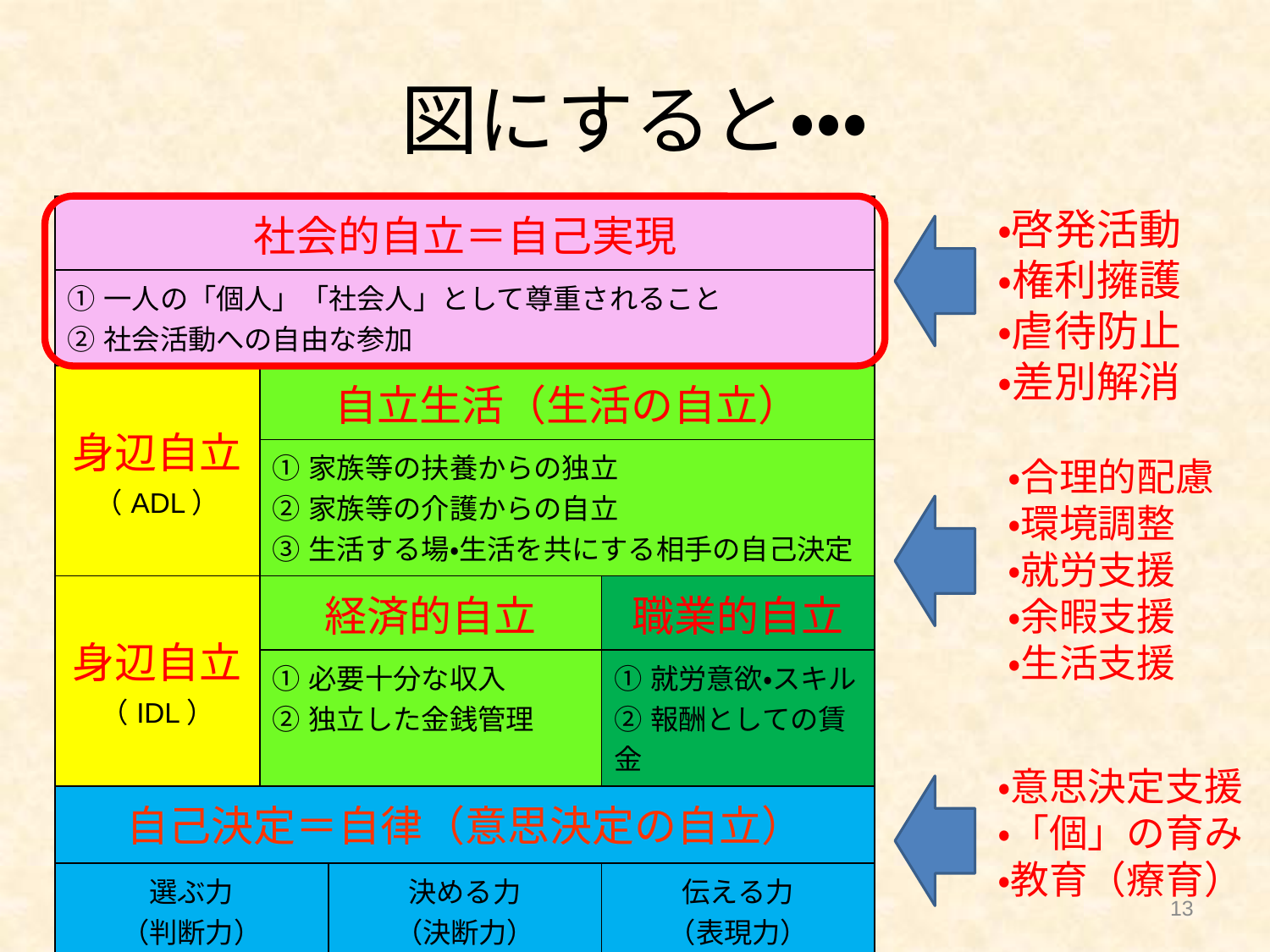

# 図にすると・・・

・啓発活動
・権利擁護
・虐待防止
・差別解消
| 社会的自立＝自己実現 |  |  |  |
| --- | --- | --- | --- |
| ①一人の「個人」「社会人」として尊重されること ②社会活動への自由な参加 |  |  |  |
| 身辺自立 （ADL） | 自立生活（生活の自立） |  |  |
|  | ①家族等の扶養からの独立 ②家族等の介護からの自立 ③生活する場・生活を共にする相手の自己決定 |  |  |
| 身辺自立 （IDL） | 経済的自立 |  | 職業的自立 |
|  | ①必要十分な収入 ②独立した金銭管理 |  | ①就労意欲・スキル ②報酬としての賃金 |
| 自己決定＝自律（意思決定の自立） |  |  |  |
| 選ぶ力 （判断力） |  | 決める力 （決断力） | 伝える力 （表現力） |

・合理的配慮
・環境調整
・就労支援
・余暇支援
・生活支援

・意思決定支援
・「個」の育み
・教育（療育）

13